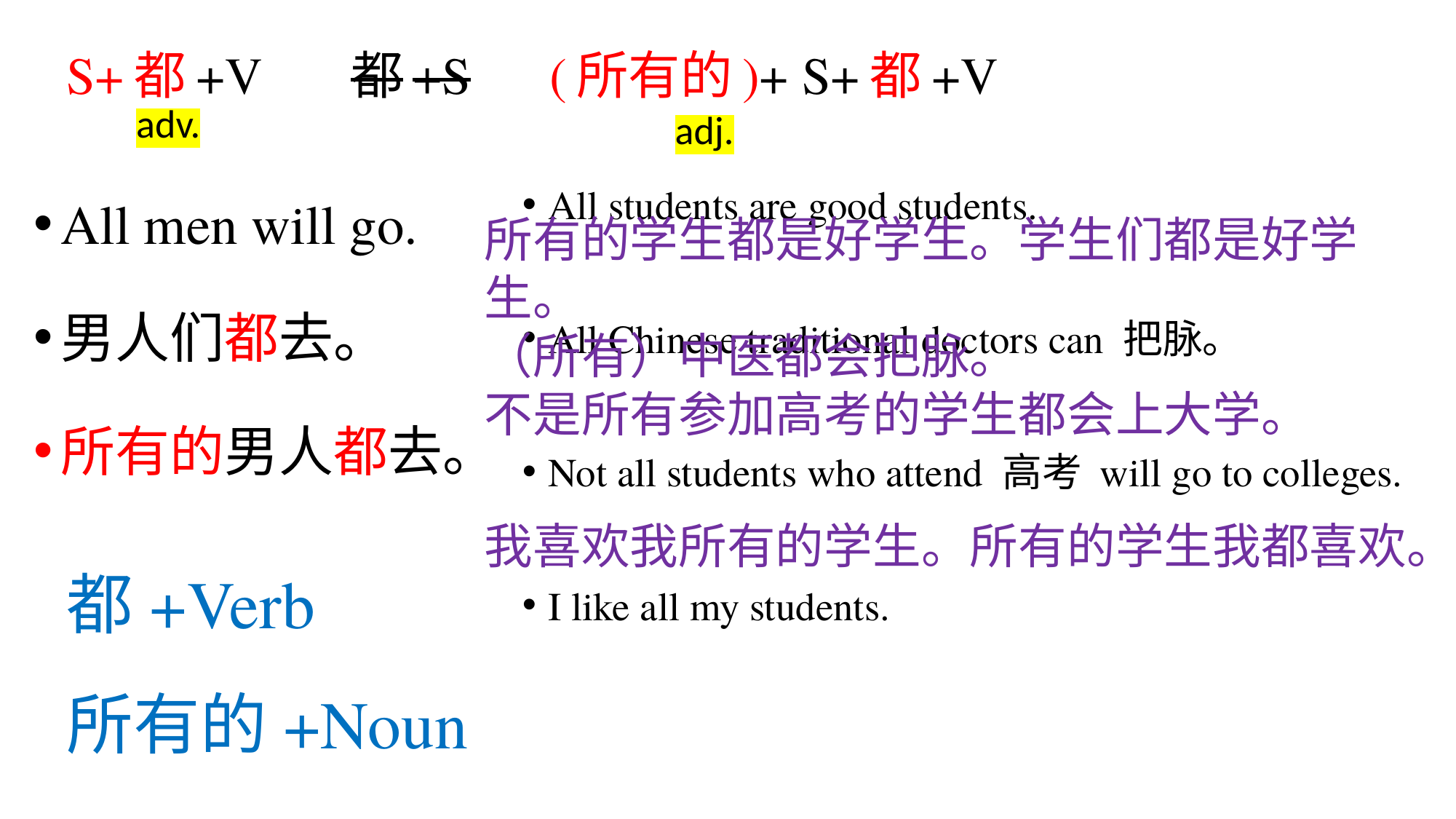

# S+都+V      都+S      (所有的)+ S+都+V
adv.
adj.
All students are good students.
All Chinese traditional doctors can 把脉。
Not all students who attend 高考 will go to colleges.
I like all my students.
All men will go.
男人们都去。
所有的男人都去。
所有的学生都是好学生。学生们都是好学生。
（所有）中医都会把脉。
不是所有参加高考的学生都会上大学。
我喜欢我所有的学生。所有的学生我都喜欢。
都+Verb
所有的+Noun